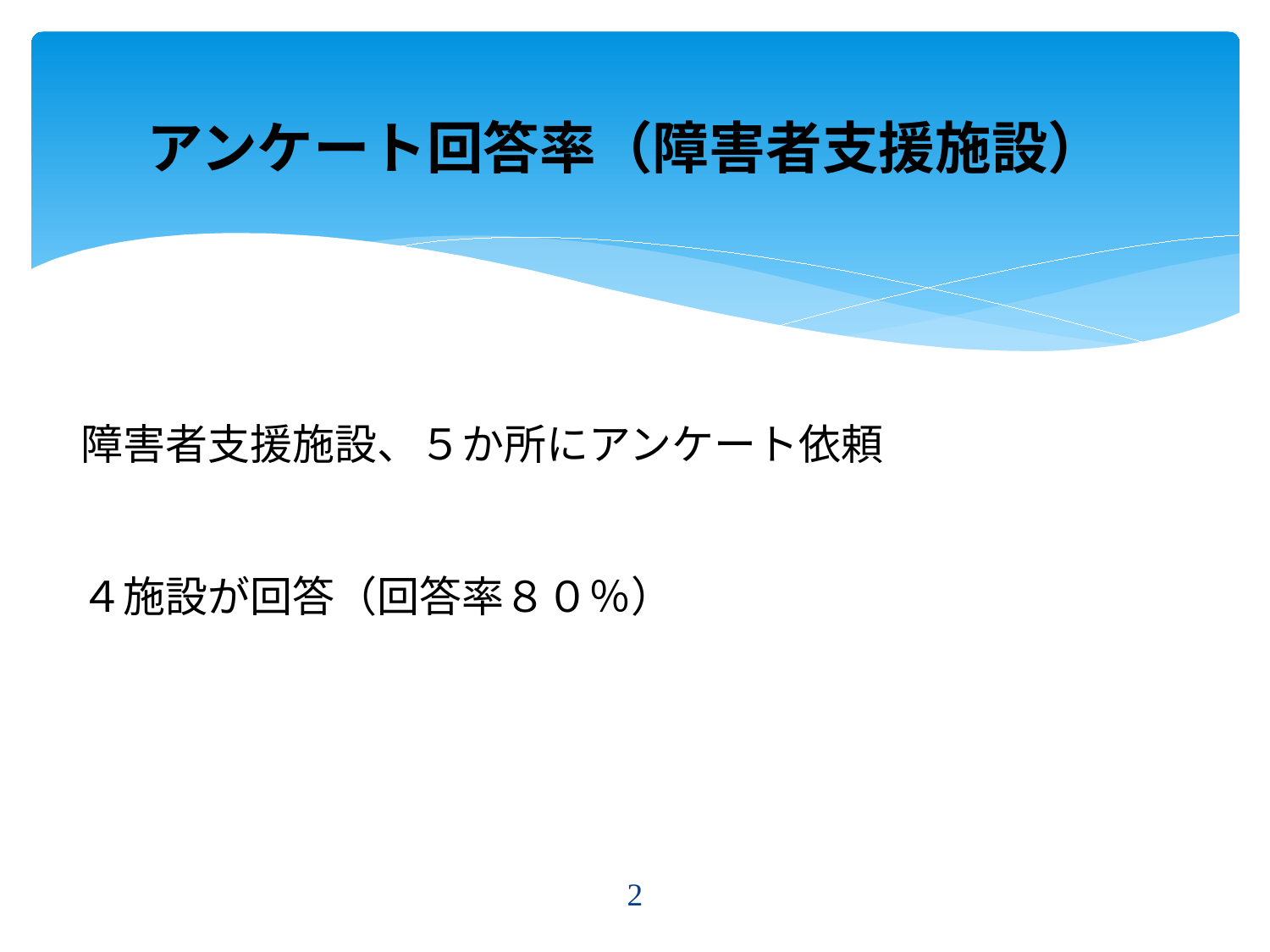

# アンケート回答率（障害者支援施設）
障害者支援施設、５か所にアンケート依頼

４施設が回答（回答率８０％）
2